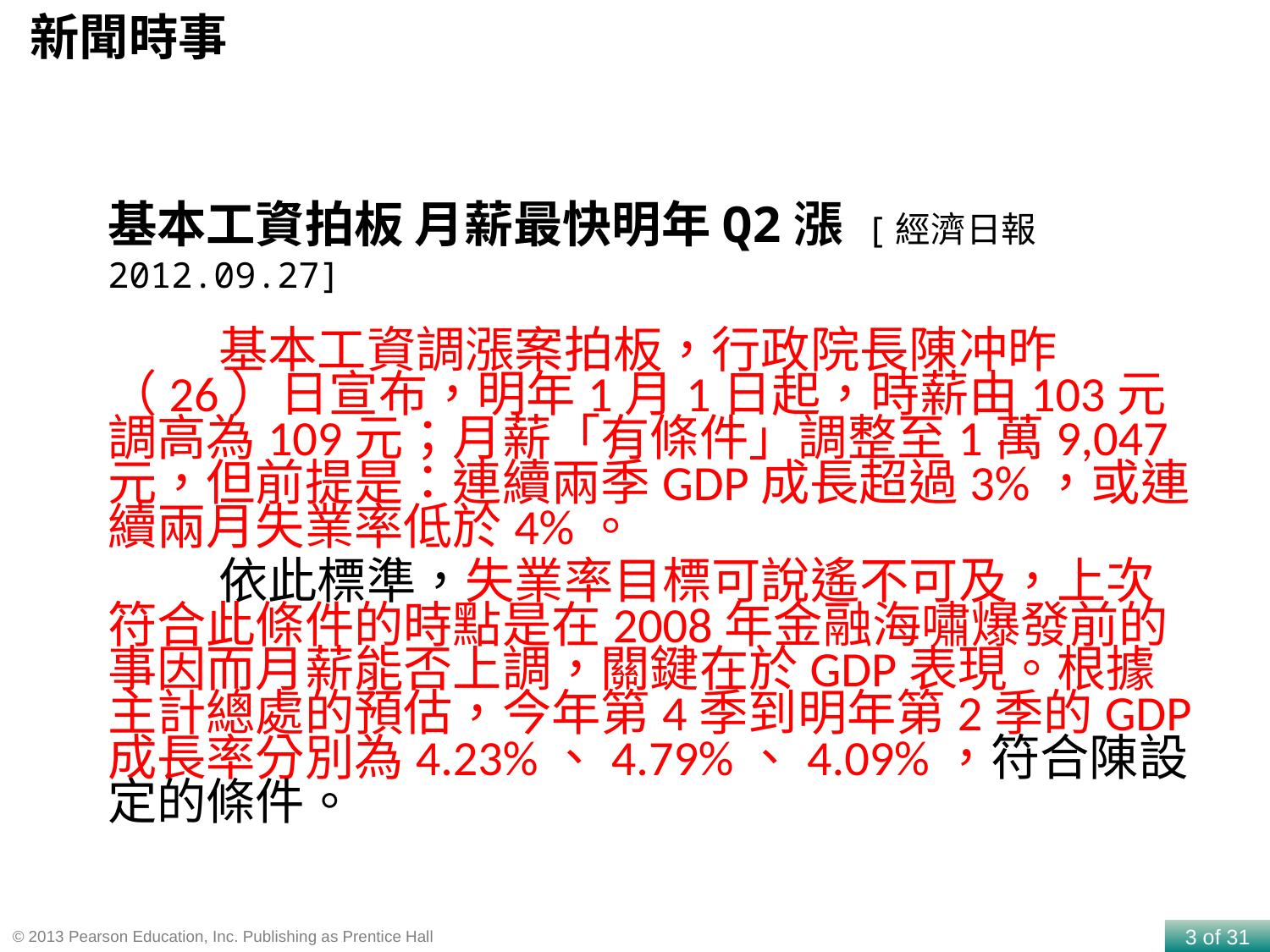

新聞時事
基本工資拍板 月薪最快明年Q2漲 [經濟日報2012.09.27]

         基本工資調漲案拍板，行政院長陳冲昨（26）日宣布，明年1月1日起，時薪由103元調高為109元；月薪「有條件」調整至1萬9,047元，但前提是：連續兩季GDP成長超過3%，或連續兩月失業率低於4%。
         依此標準，失業率目標可說遙不可及，上次符合此條件的時點是在2008年金融海嘯爆發前的事因而月薪能否上調，關鍵在於GDP表現。根據主計總處的預估，今年第4季到明年第2季的GDP成長率分別為4.23%、4.79%、4.09%，符合陳設定的條件。